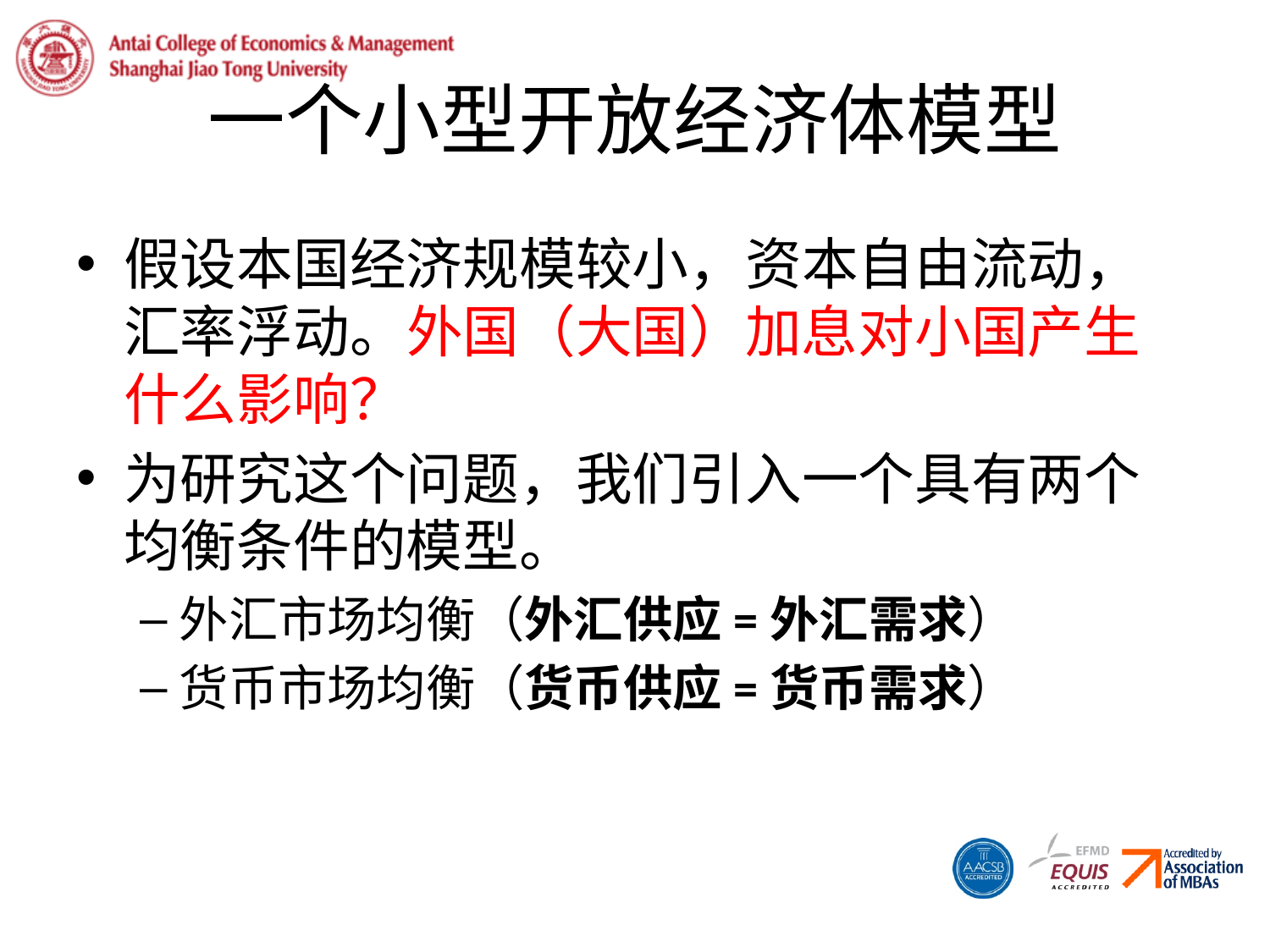

# 一个小型开放经济体模型
假设本国经济规模较小，资本自由流动，汇率浮动。外国（大国）加息对小国产生什么影响？
为研究这个问题，我们引入一个具有两个均衡条件的模型。
外汇市场均衡（外汇供应=外汇需求）
货币市场均衡（货币供应=货币需求）